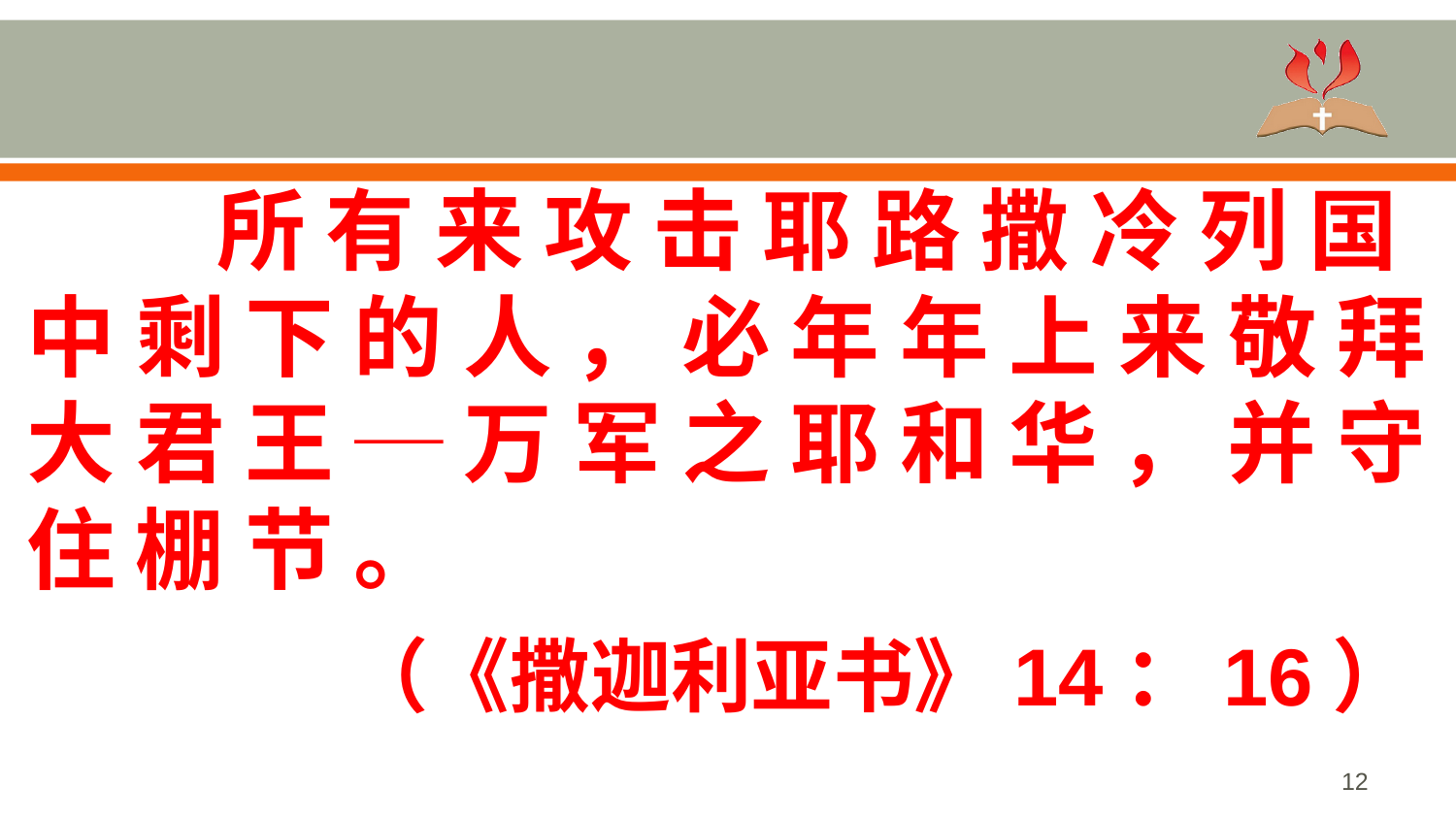

所 有 来 攻 击 耶 路 撒 冷 列 国 中 剩 下 的 人 ， 必 年 年 上 来 敬 拜 大 君 王 ─ 万 军 之 耶 和 华 ， 并 守 住 棚 节 。
               （《撒迦利亚书》14：16）

12